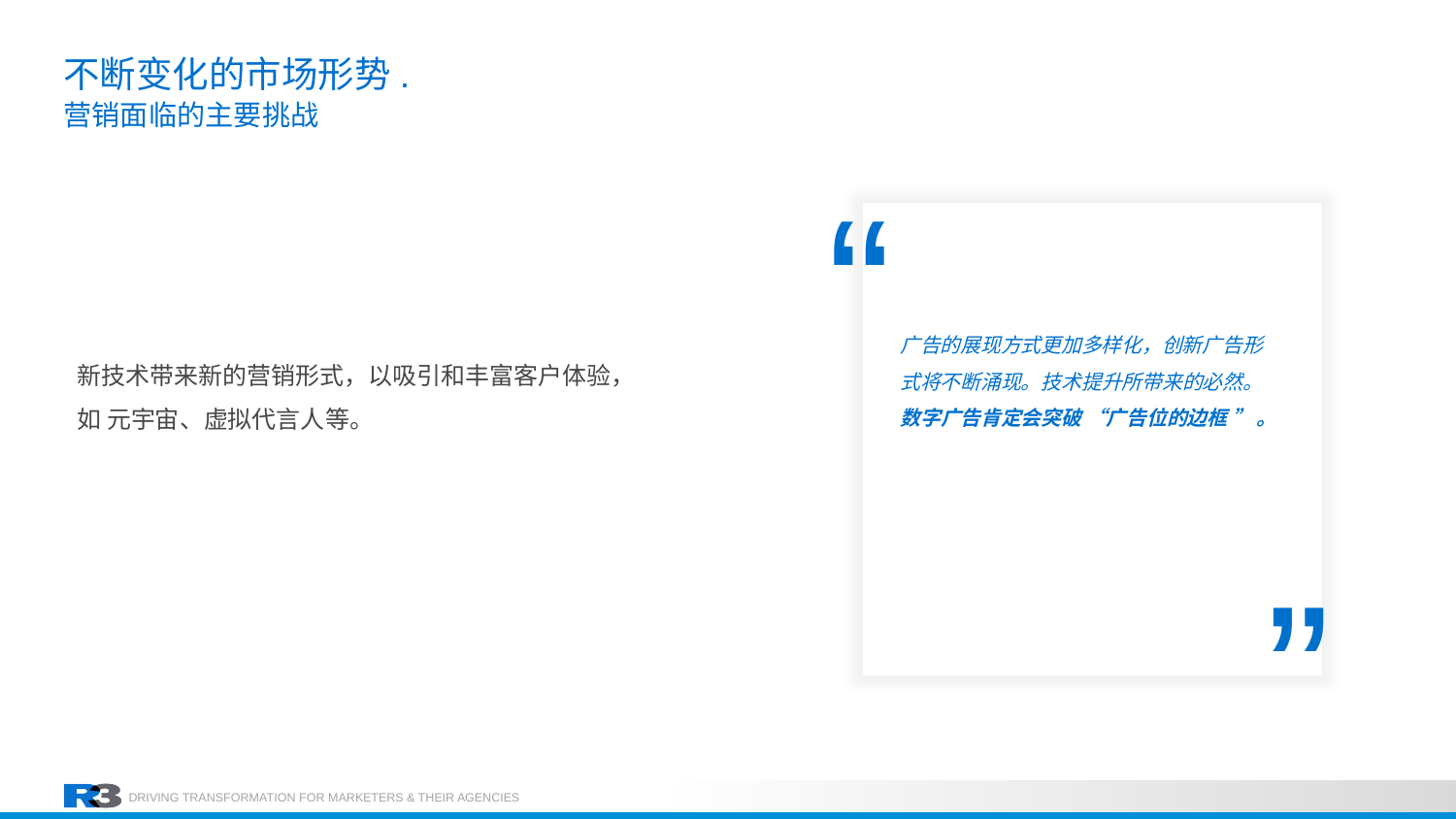

# 不断变化的市场形势. 营销面临的主要挑战
“

广告的展现方式更加多样化，创新广告形式将不断涌现。技术提升所带来的必然。数字广告肯定会突破 “广告位的边框 ” 。

新技术带来新的营销形式，以吸引和丰富客户体验，如 元宇宙、虚拟代言人等。
”
56